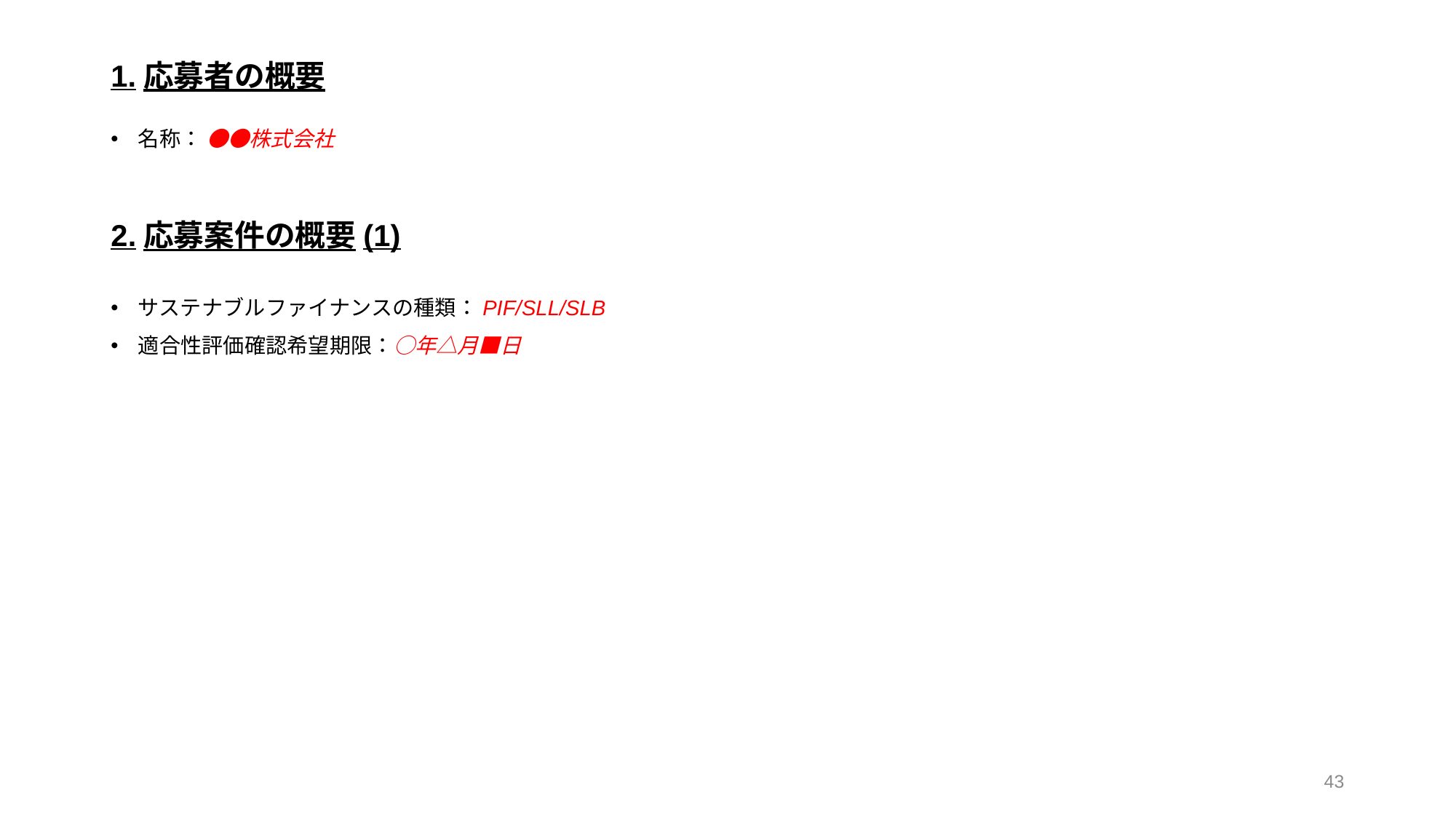

# 1.応募者の概要
名称： ●●株式会社

2.応募案件の概要(1)
サステナブルファイナンスの種類：PIF/SLL/SLB
適合性評価確認希望期限：○年△月■日

43